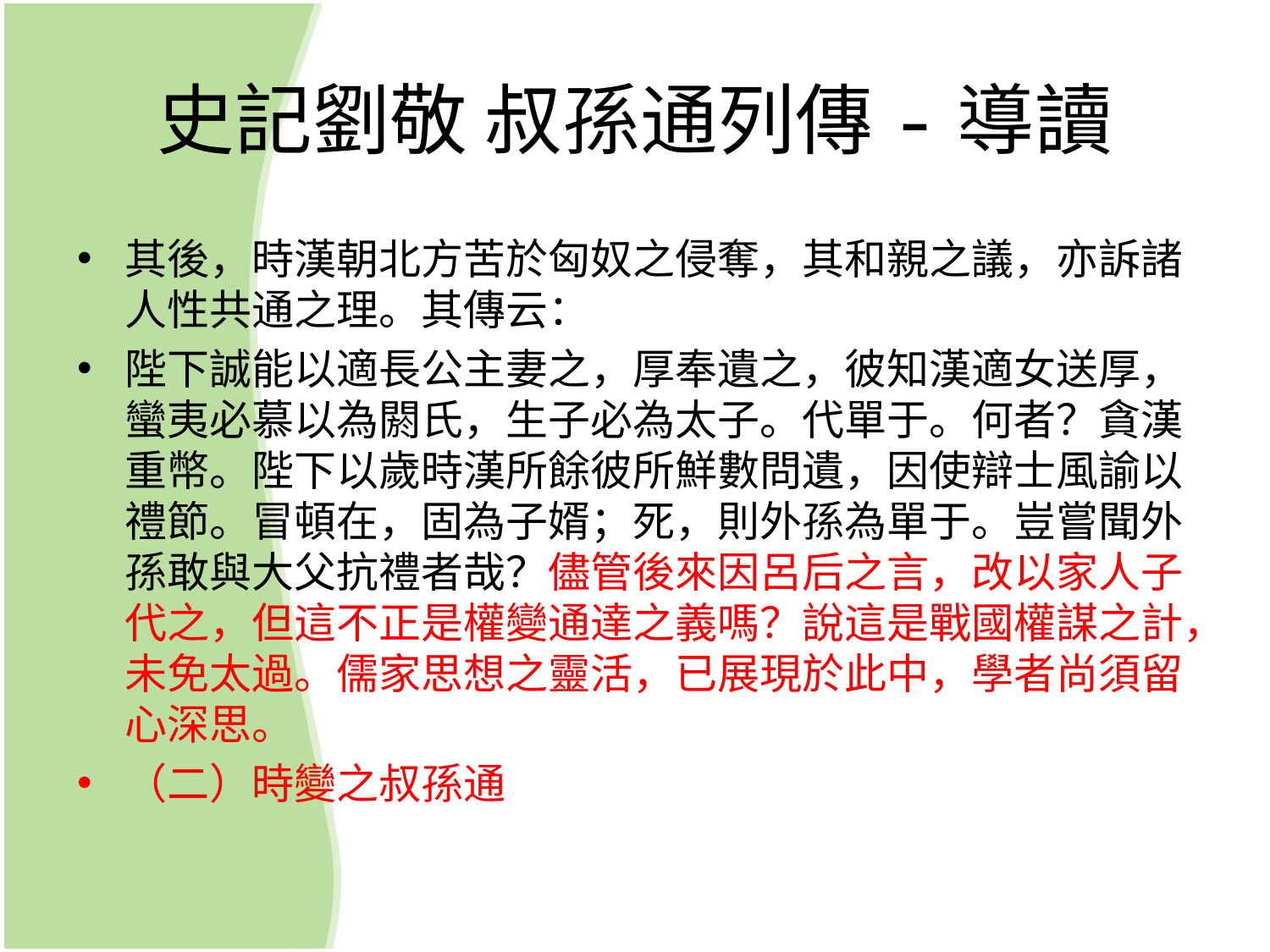

# 史記劉敬 叔孫通列傳-導讀
其後，時漢朝北方苦於匈奴之侵奪，其和親之議，亦訴諸人性共通之理。其傳云：
陛下誠能以適長公主妻之，厚奉遺之，彼知漢適女送厚，蠻夷必慕以為閼氏，生子必為太子。代單于。何者？貪漢重幣。陛下以歲時漢所餘彼所鮮數問遺，因使辯士風諭以禮節。冒頓在，固為子婿；死，則外孫為單于。豈嘗聞外孫敢與大父抗禮者哉？儘管後來因呂后之言，改以家人子代之，但這不正是權變通達之義嗎？說這是戰國權謀之計，未免太過。儒家思想之靈活，已展現於此中，學者尚須留心深思。
（二）時變之叔孫通